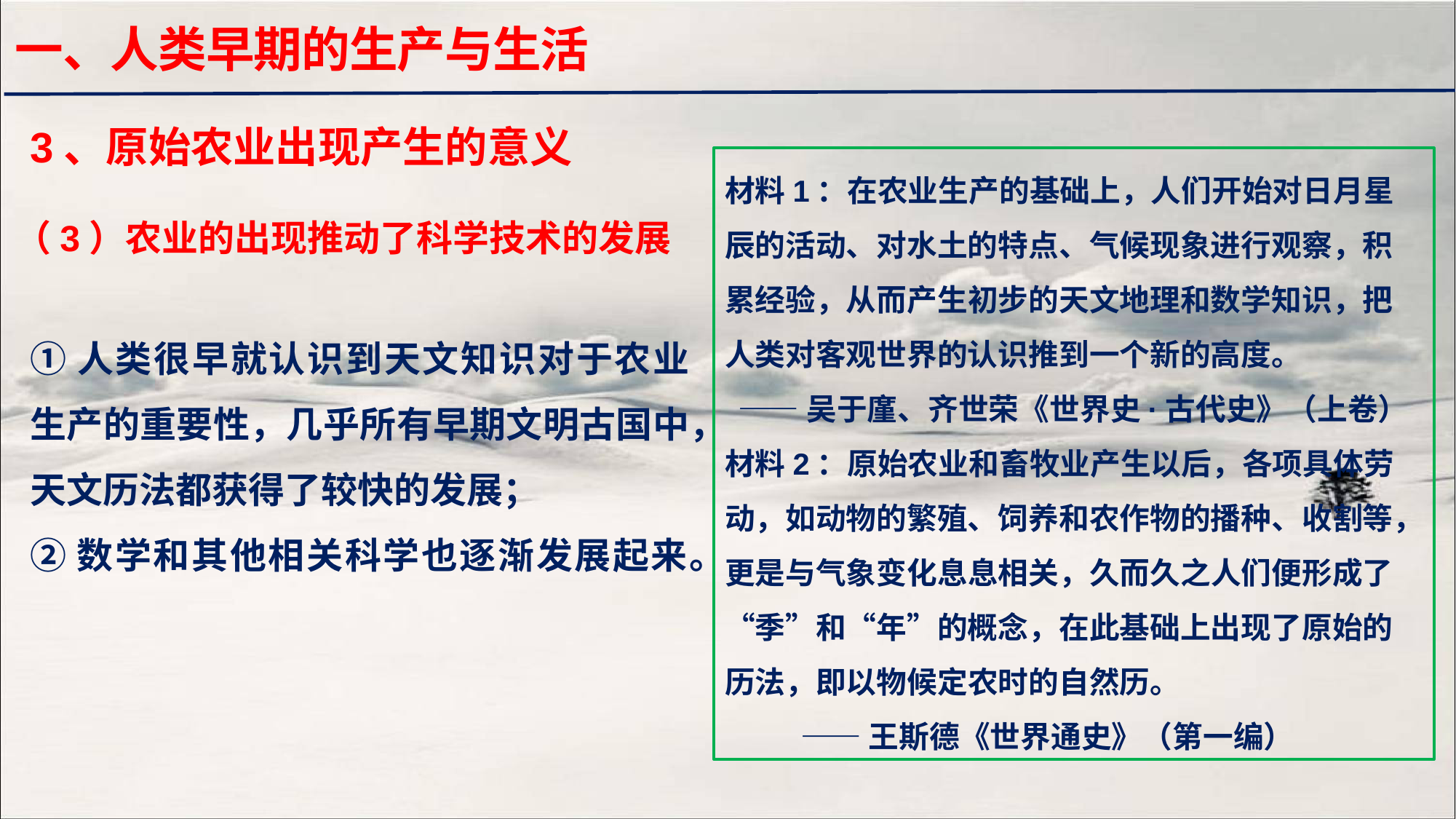

一、人类早期的生产与生活
3、原始农业出现产生的意义
材料1：在农业生产的基础上，人们开始对日月星辰的活动、对水土的特点、气候现象进行观察，积累经验，从而产生初步的天文地理和数学知识，把人类对客观世界的认识推到一个新的高度。
  ——吴于廑、齐世荣《世界史·古代史》（上卷）
材料2：原始农业和畜牧业产生以后，各项具体劳动，如动物的繁殖、饲养和农作物的播种、收割等，更是与气象变化息息相关，久而久之人们便形成了“季”和“年”的概念，在此基础上出现了原始的历法，即以物候定农时的自然历。
           ——王斯德《世界通史》（第一编）
（3）农业的出现推动了科学技术的发展
①人类很早就认识到天文知识对于农业生产的重要性，几乎所有早期文明古国中，天文历法都获得了较快的发展；
②数学和其他相关科学也逐渐发展起来。